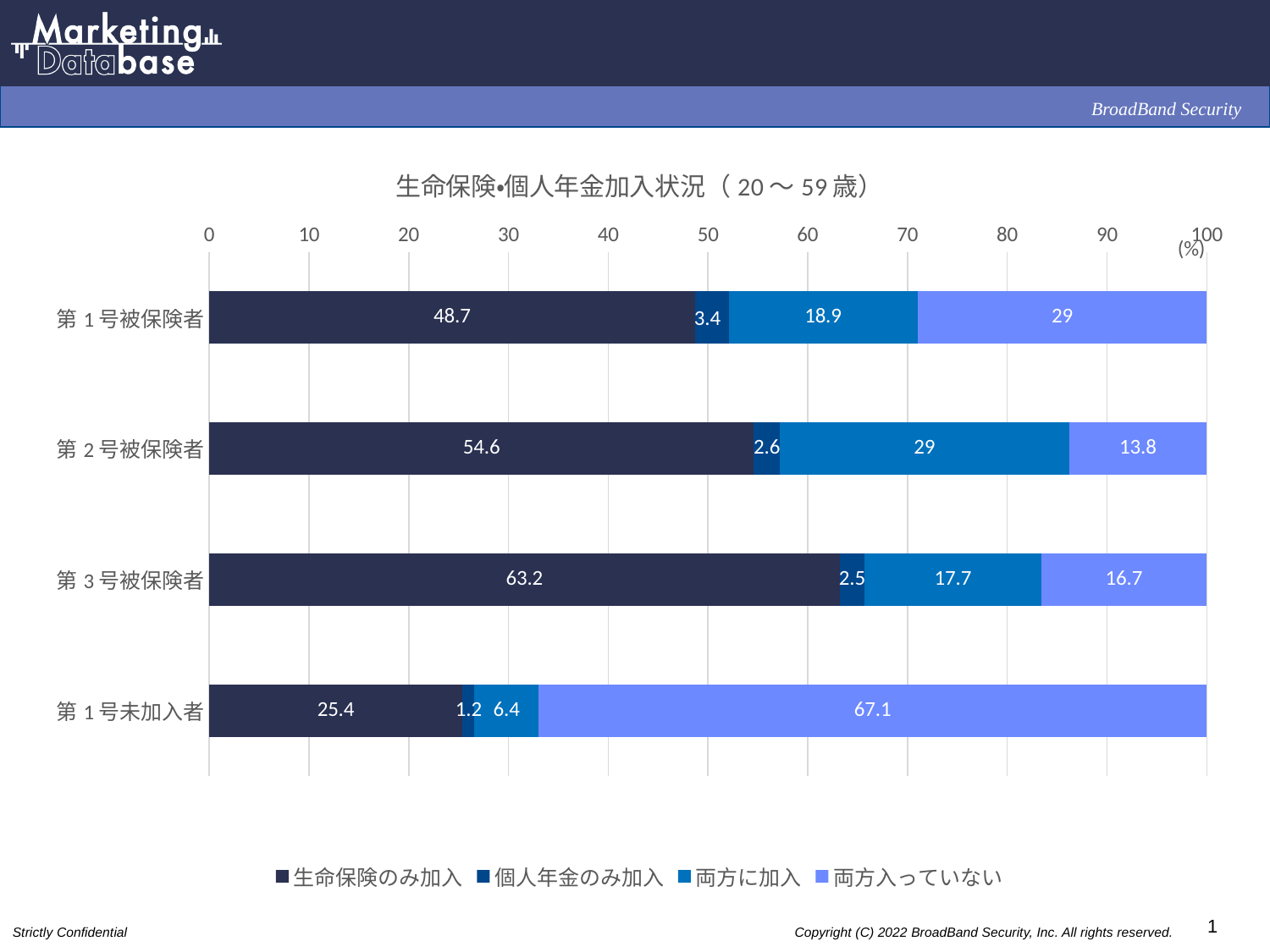

### Chart: 生命保険・個人年金加入状況（20～59歳）

| Category | 生命保険のみ加入 | 個人年金のみ加入 | 両方に加入 | 両方入っていない |
|---|---|---|---|---|
| 第1号被保険者 | 48.7 | 3.4 | 18.9 | 29.0 |
| 第2号被保険者 | 54.6 | 2.6 | 29.0 | 13.8 |
| 第3号被保険者 | 63.2 | 2.5 | 17.7 | 16.7 |
| 第1号未加入者 | 25.4 | 1.2 | 6.4 | 67.1 |